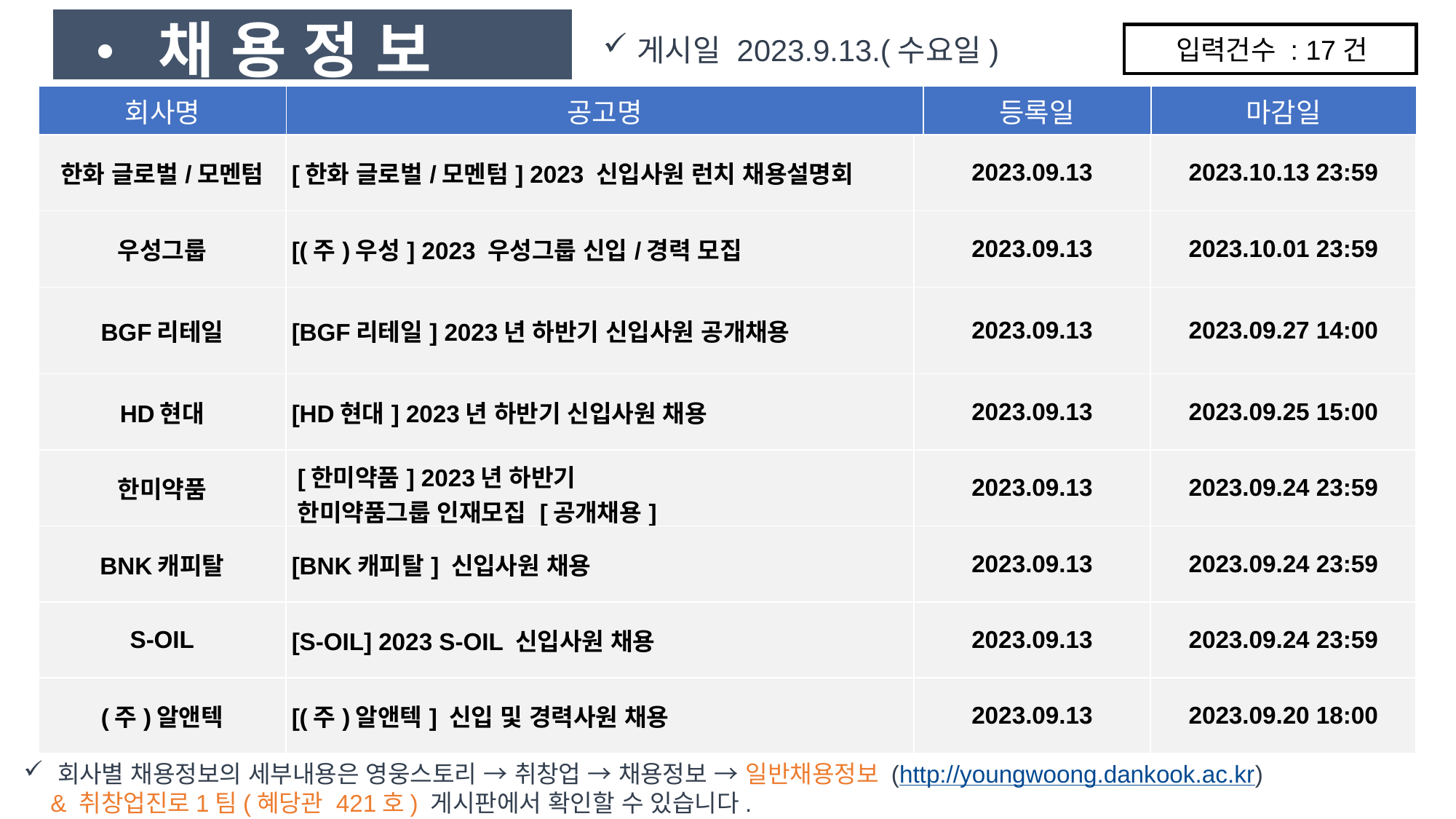

• 채 용 정 보

게시일 2023.9.13.(수요일)
입력건수 : 17건
| 회사명 | 공고명 | 등록일 | 마감일 |
| --- | --- | --- | --- |

| 한화 글로벌/모멘텀 | [한화 글로벌/모멘텀] 2023 신입사원 런치 채용설명회 | 2023.09.13 | 2023.10.13 23:59 |
| --- | --- | --- | --- |
| 우성그룹 | [(주)우성] 2023 우성그룹 신입/경력 모집 | 2023.09.13 | 2023.10.01 23:59 |
| BGF리테일 | [BGF리테일] 2023년 하반기 신입사원 공개채용 | 2023.09.13 | 2023.09.27 14:00 |
| HD현대 | [HD현대] 2023년 하반기 신입사원 채용 | 2023.09.13 | 2023.09.25 15:00 |
| 한미약품 | [한미약품] 2023년 하반기 한미약품그룹 인재모집 [공개채용] | 2023.09.13 | 2023.09.24 23:59 |
| BNK캐피탈 | [BNK캐피탈] 신입사원 채용 | 2023.09.13 | 2023.09.24 23:59 |
| S-OIL | [S-OIL] 2023 S-OIL 신입사원 채용 | 2023.09.13 | 2023.09.24 23:59 |
| (주)알앤텍 | [(주)알앤텍] 신입 및 경력사원 채용 | 2023.09.13 | 2023.09.20 18:00 |

회사별 채용정보의 세부내용은 영웅스토리 → 취창업 → 채용정보 → 일반채용정보 (http://youngwoong.dankook.ac.kr)
    & 취창업진로1팀(혜당관 421호) 게시판에서 확인할 수 있습니다.